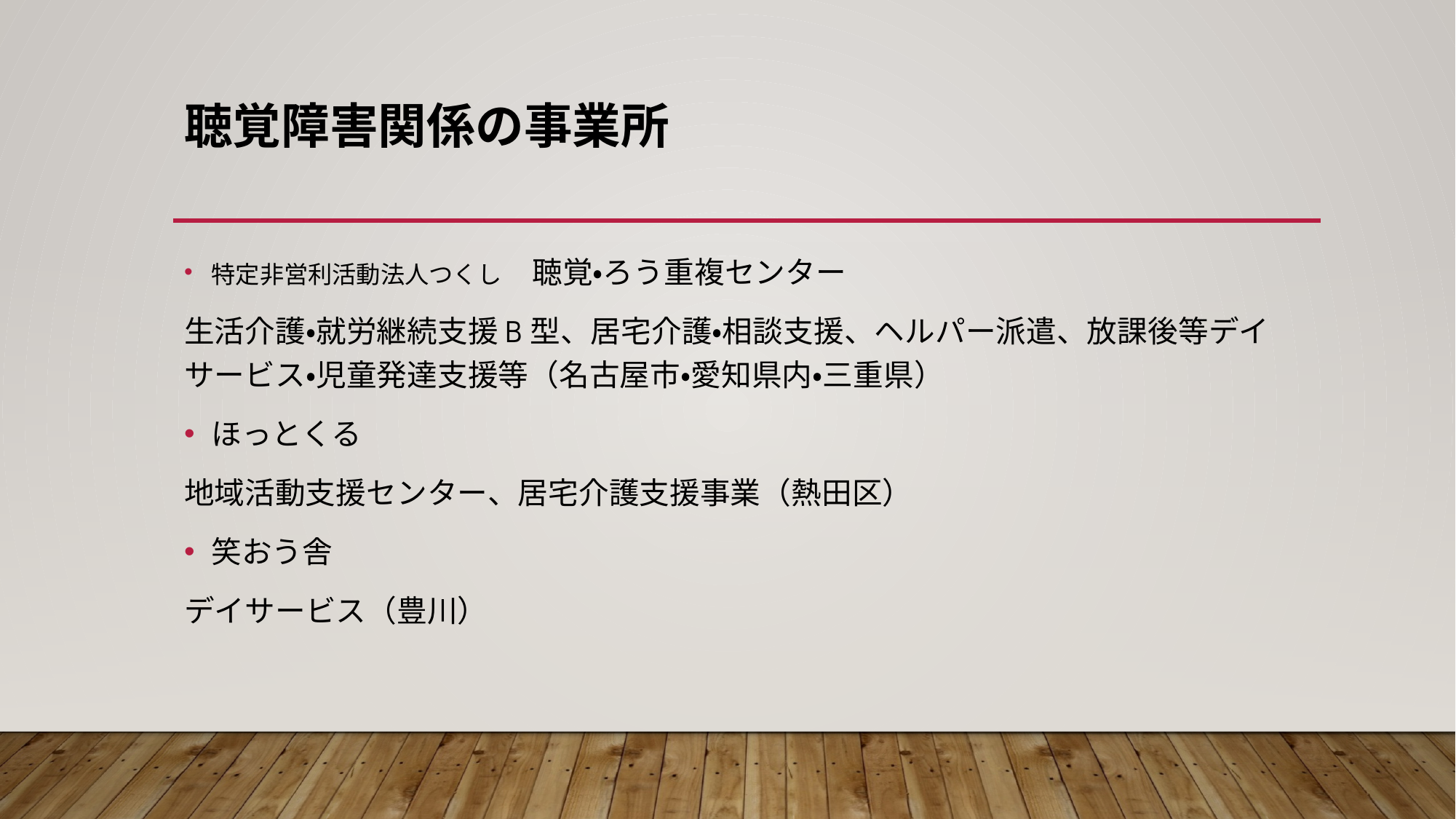

# 聴覚障害関係の事業所
特定非営利活動法人つくし　聴覚・ろう重複センター
生活介護・就労継続支援B型、居宅介護・相談支援、ヘルパー派遣、放課後等デイサービス・児童発達支援等（名古屋市・愛知県内・三重県）
ほっとくる
地域活動支援センター、居宅介護支援事業（熱田区）
笑おう舎
デイサービス（豊川）